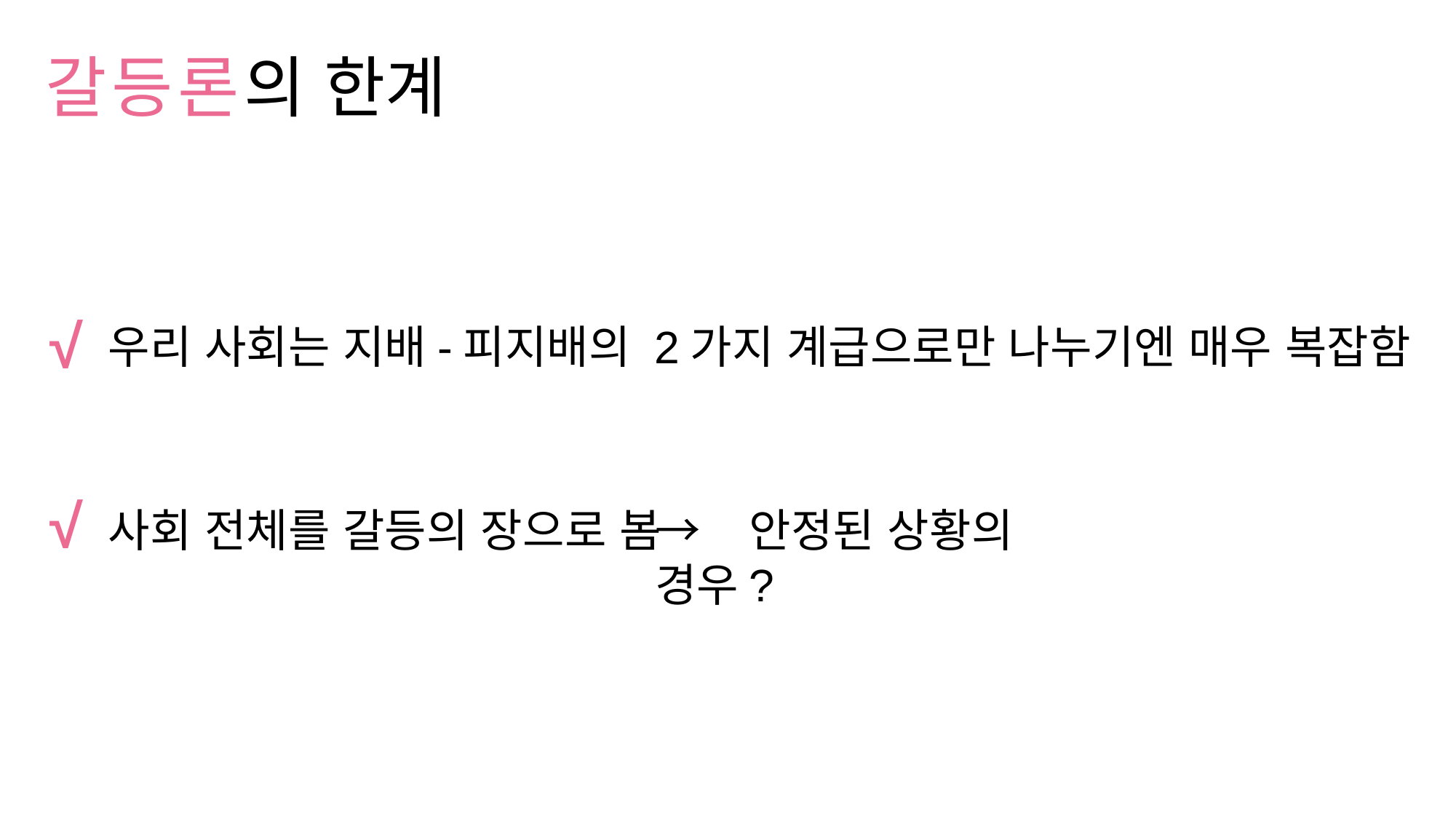

# 갈등론의 한계
√
우리 사회는 지배-피지배의 2가지 계급으로만 나누기엔 매우 복잡함
√
사회 전체를 갈등의 장으로 봄
→   안정된 상황의 경우?